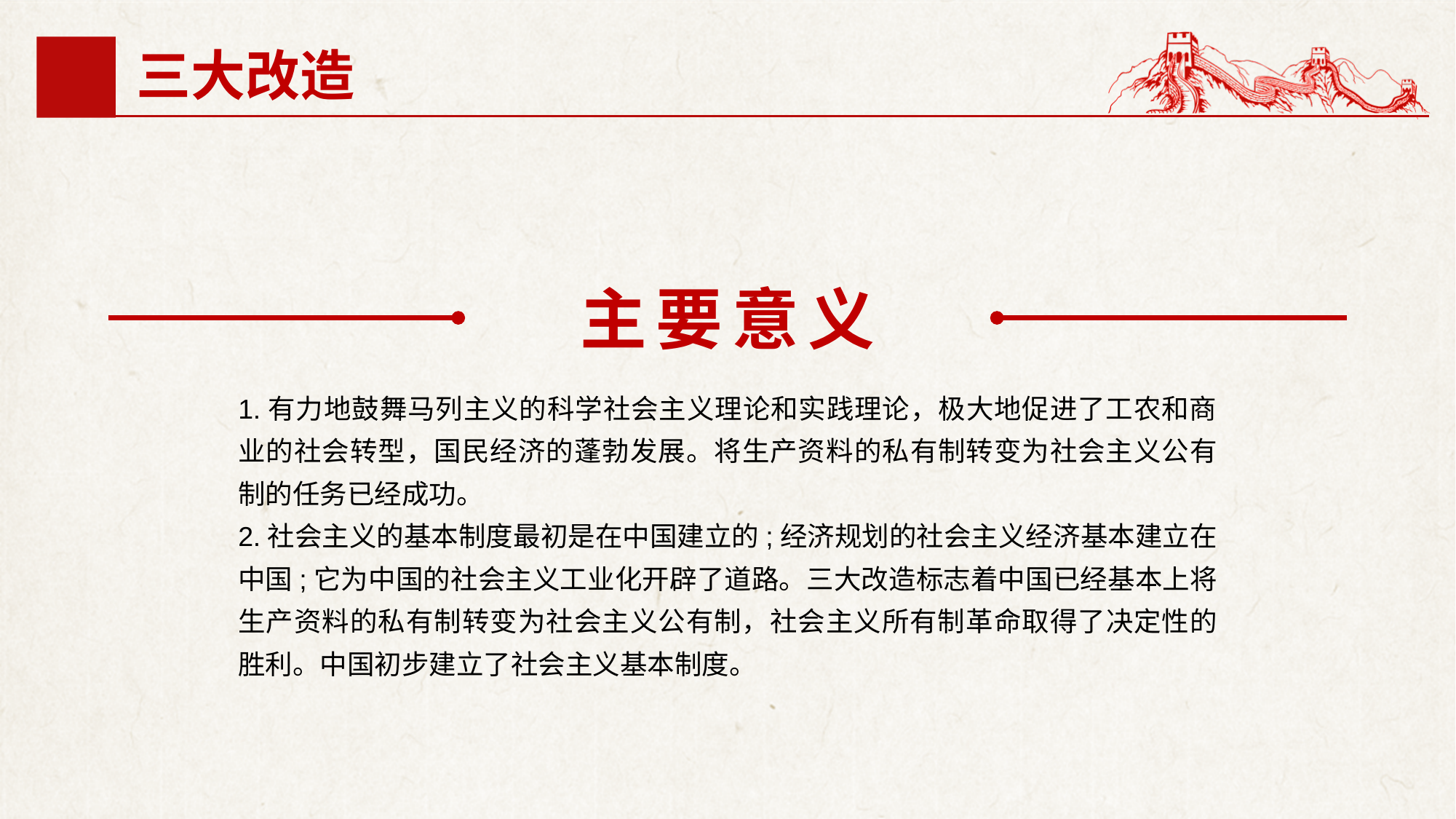

三大改造
主要意义
1.有力地鼓舞马列主义的科学社会主义理论和实践理论，极大地促进了工农和商业的社会转型，国民经济的蓬勃发展。将生产资料的私有制转变为社会主义公有制的任务已经成功。
2.社会主义的基本制度最初是在中国建立的;经济规划的社会主义经济基本建立在中国;它为中国的社会主义工业化开辟了道路。三大改造标志着中国已经基本上将生产资料的私有制转变为社会主义公有制，社会主义所有制革命取得了决定性的胜利。中国初步建立了社会主义基本制度。